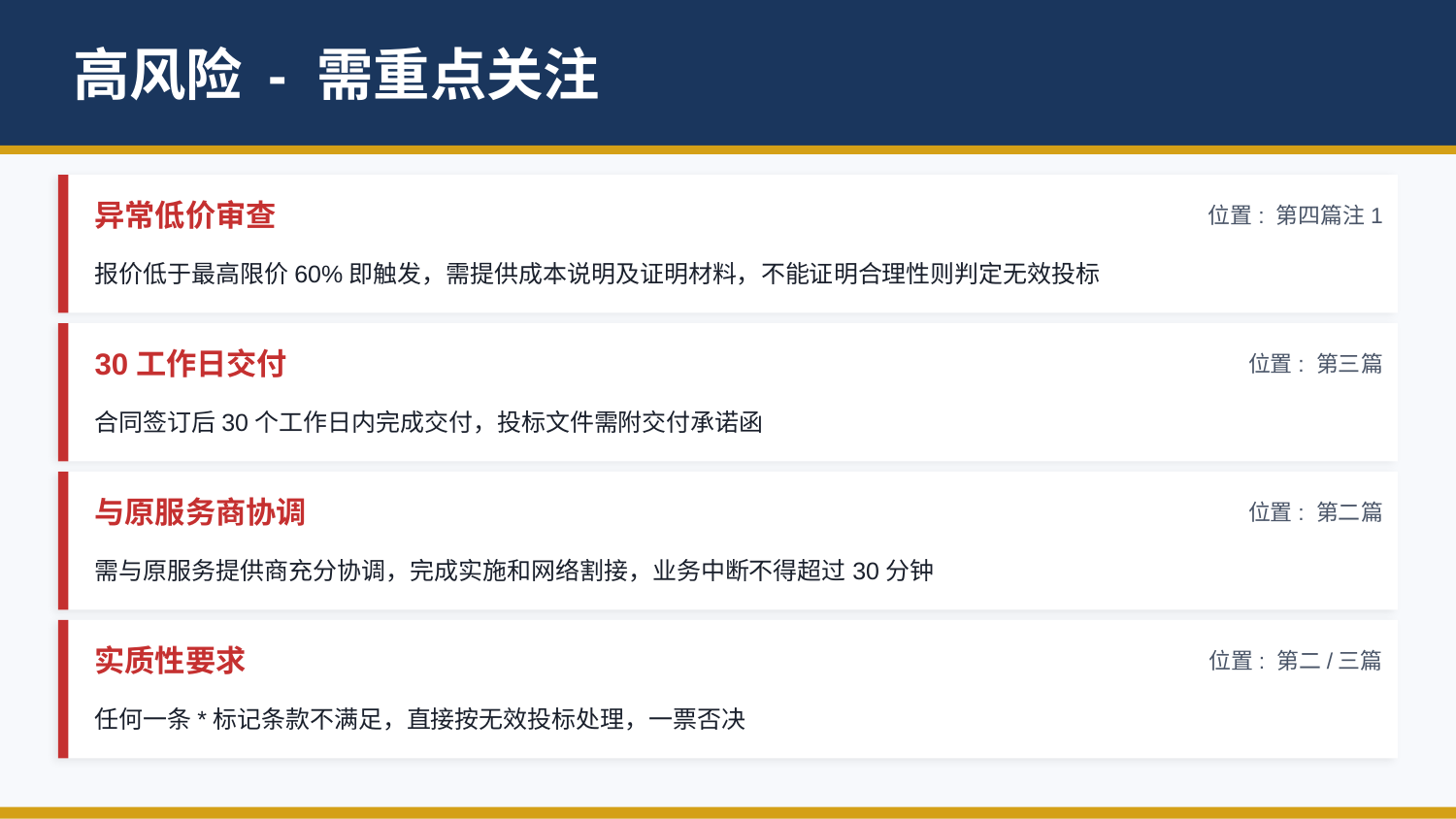

高风险 - 需重点关注

异常低价审查
位置: 第四篇注1
报价低于最高限价60%即触发，需提供成本说明及证明材料，不能证明合理性则判定无效投标

30工作日交付
位置: 第三篇
合同签订后30个工作日内完成交付，投标文件需附交付承诺函

与原服务商协调
位置: 第二篇
需与原服务提供商充分协调，完成实施和网络割接，业务中断不得超过30分钟

实质性要求
位置: 第二/三篇
任何一条*标记条款不满足，直接按无效投标处理，一票否决